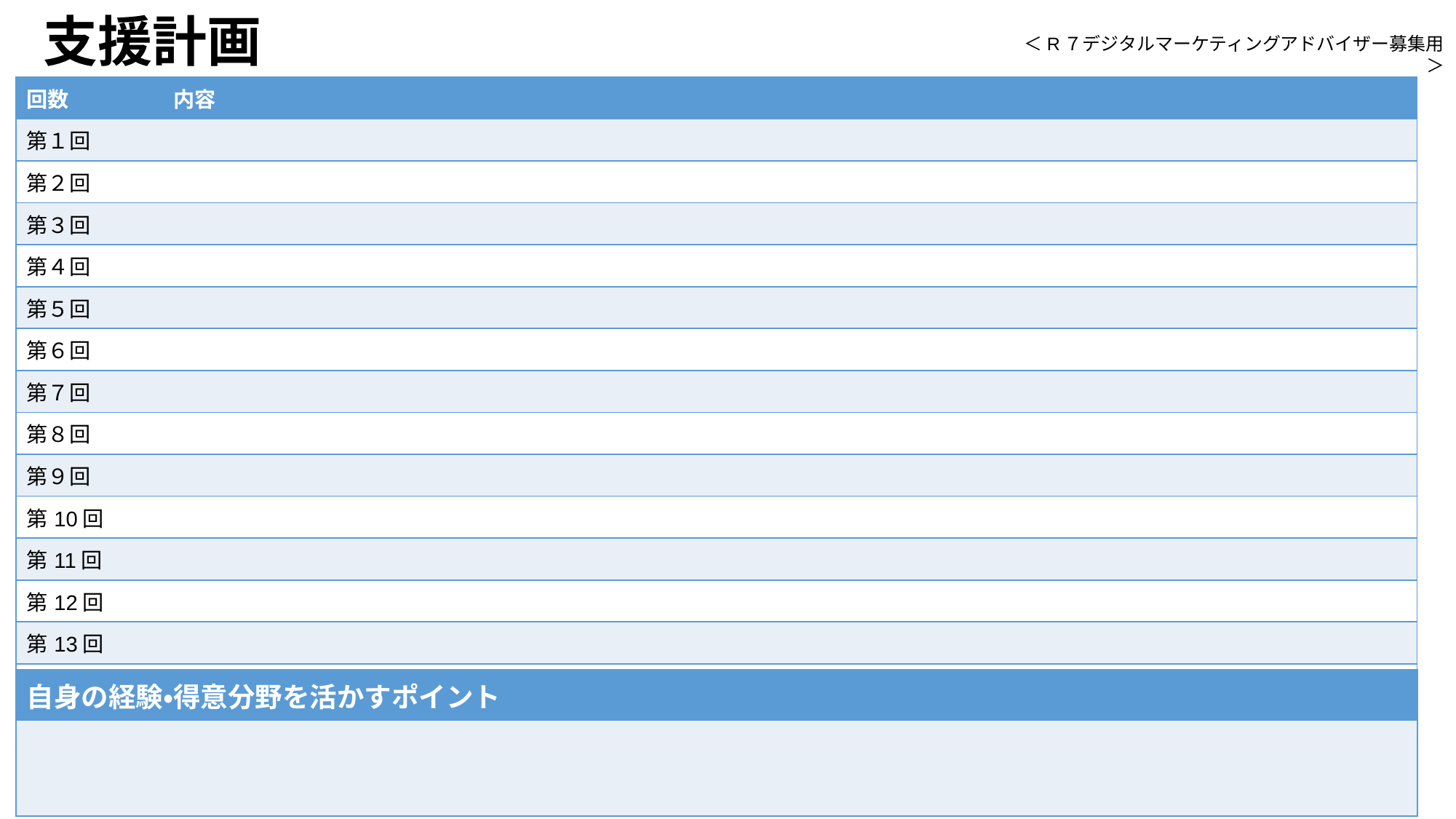

支援計画
＜R７デジタルマーケティングアドバイザー募集用＞
| 回数 | 内容 |
| --- | --- |
| 第１回 |  |
| 第２回 |  |
| 第３回 |  |
| 第４回 |  |
| 第５回 |  |
| 第６回 |  |
| 第７回 |  |
| 第８回 |  |
| 第９回 |  |
| 第10回 |  |
| 第11回 |  |
| 第12回 |  |
| 第13回 |  |
| 第14回 |  |
| 第15回 |  |
| 自身の経験・得意分野を活かすポイント |
| --- |
|  |